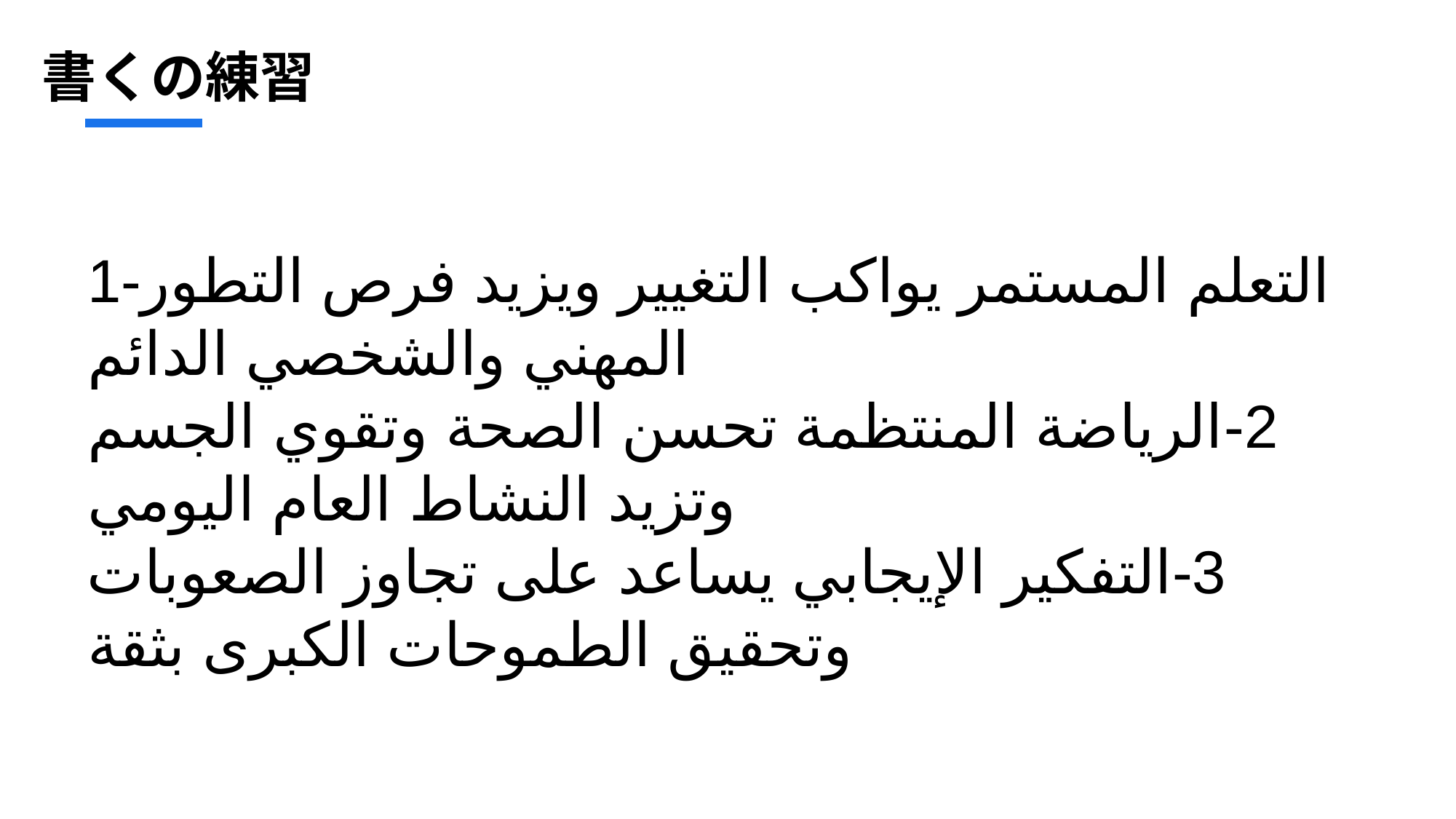

書くの練習
# 1-التعلم المستمر يواكب التغيير ويزيد فرص التطور المهني والشخصي الدائم 2-الرياضة المنتظمة تحسن الصحة وتقوي الجسم وتزيد النشاط العام اليومي 3-التفكير الإيجابي يساعد على تجاوز الصعوبات وتحقيق الطموحات الكبرى بثقة